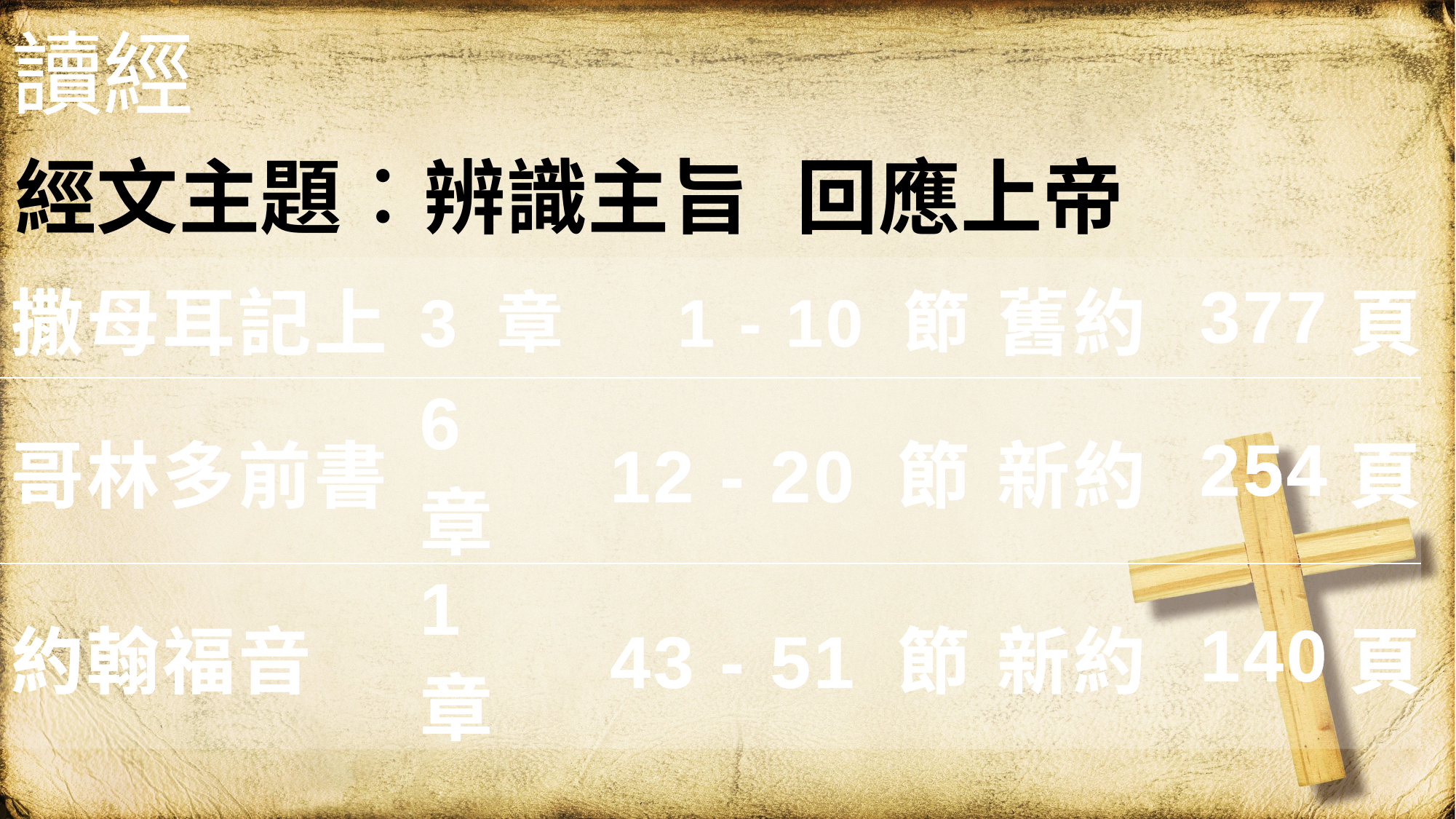

讀經
經文主題︰辨識主旨  回應上帝
| 撒母耳記上 | 3 章 | 1 - 10 節 | 舊約 | 377 | 頁 |
| --- | --- | --- | --- | --- | --- |
| 哥林多前書 | 6 章 | 12 - 20 節 | 新約 | 254 | 頁 |
| 約翰福音 | 1 章 | 43 - 51 節 | 新約 | 140 | 頁 |